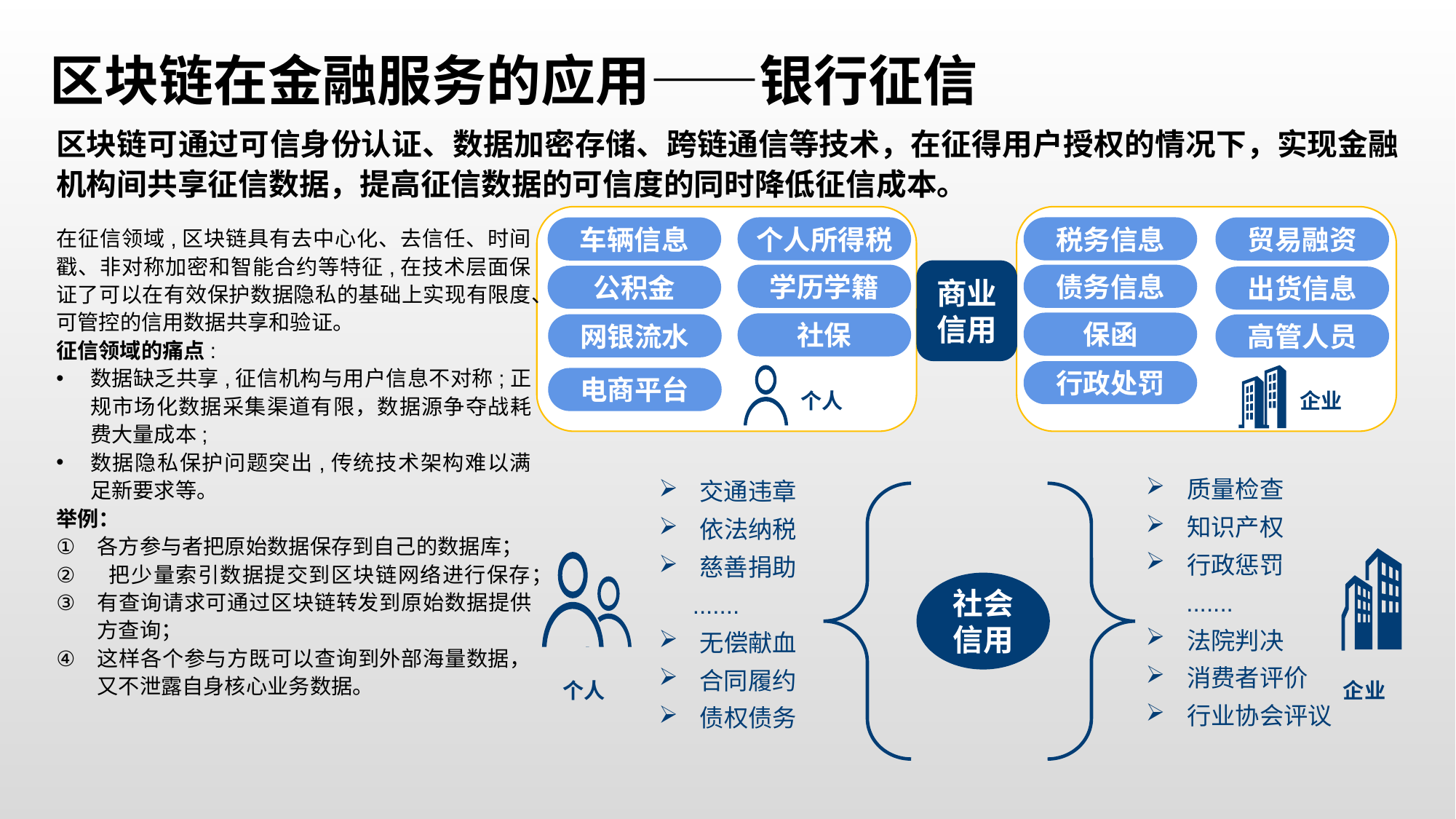

区块链在金融服务的应用——银行征信
区块链可通过可信身份认证、数据加密存储、跨链通信等技术，在征得用户授权的情况下，实现金融机构间共享征信数据，提高征信数据的可信度的同时降低征信成本。

个人所得税
税务信息
在征信领域,区块链具有去中心化、去信任、时间戳、非对称加密和智能合约等特征,在技术层面保证了可以在有效保护数据隐私的基础上实现有限度、可管控的信用数据共享和验证。
征信领域的痛点:
数据缺乏共享,征信机构与用户信息不对称;正规市场化数据采集渠道有限，数据源争夺战耗费大量成本;
数据隐私保护问题突出,传统技术架构难以满足新要求等。
举例：
各方参与者把原始数据保存到自己的数据库；
 把少量索引数据提交到区块链网络进行保存；
有查询请求可通过区块链转发到原始数据提供方查询；
这样各个参与方既可以查询到外部海量数据，又不泄露自身核心业务数据。
车辆信息
贸易融资
商业信用
学历学籍
债务信息
公积金
出货信息
保函
社保
网银流水
高管人员
行政处罚

电商平台
个人
企业
质量检查
知识产权
行政惩罚
      .......
法院判决
消费者评价
行业协会评议
交通违章
依法纳税
慈善捐助
     .......
无偿献血
合同履约
债权债务

社会信用
个人
企业